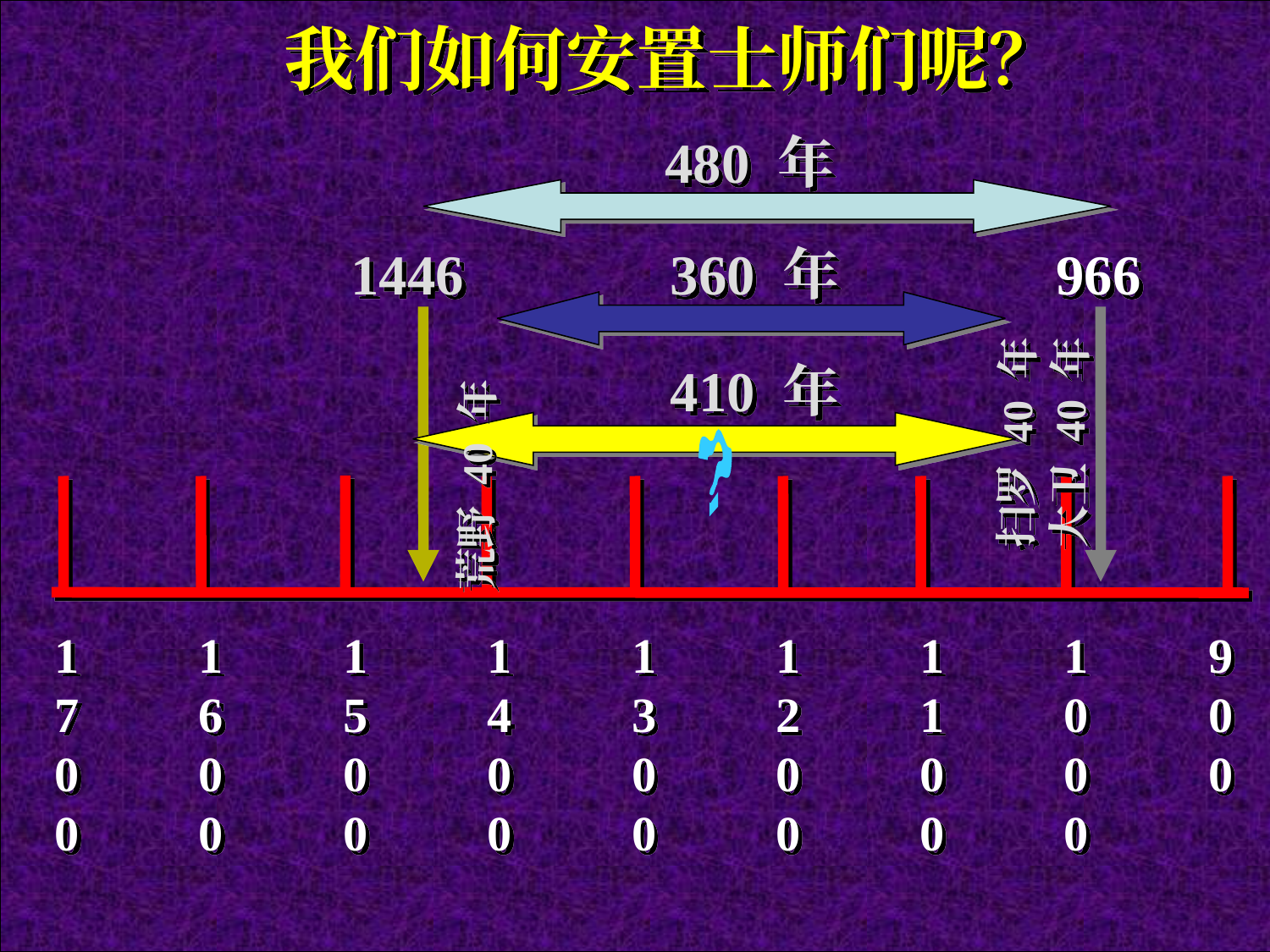

我们如何安置士师们呢？
480 年

1446
360 年
966

410 年
荒野 40 年
大卫 40 年
扫罗 40 年

?

1700
1600
1500
1400
1300
1200
1100
1000
900